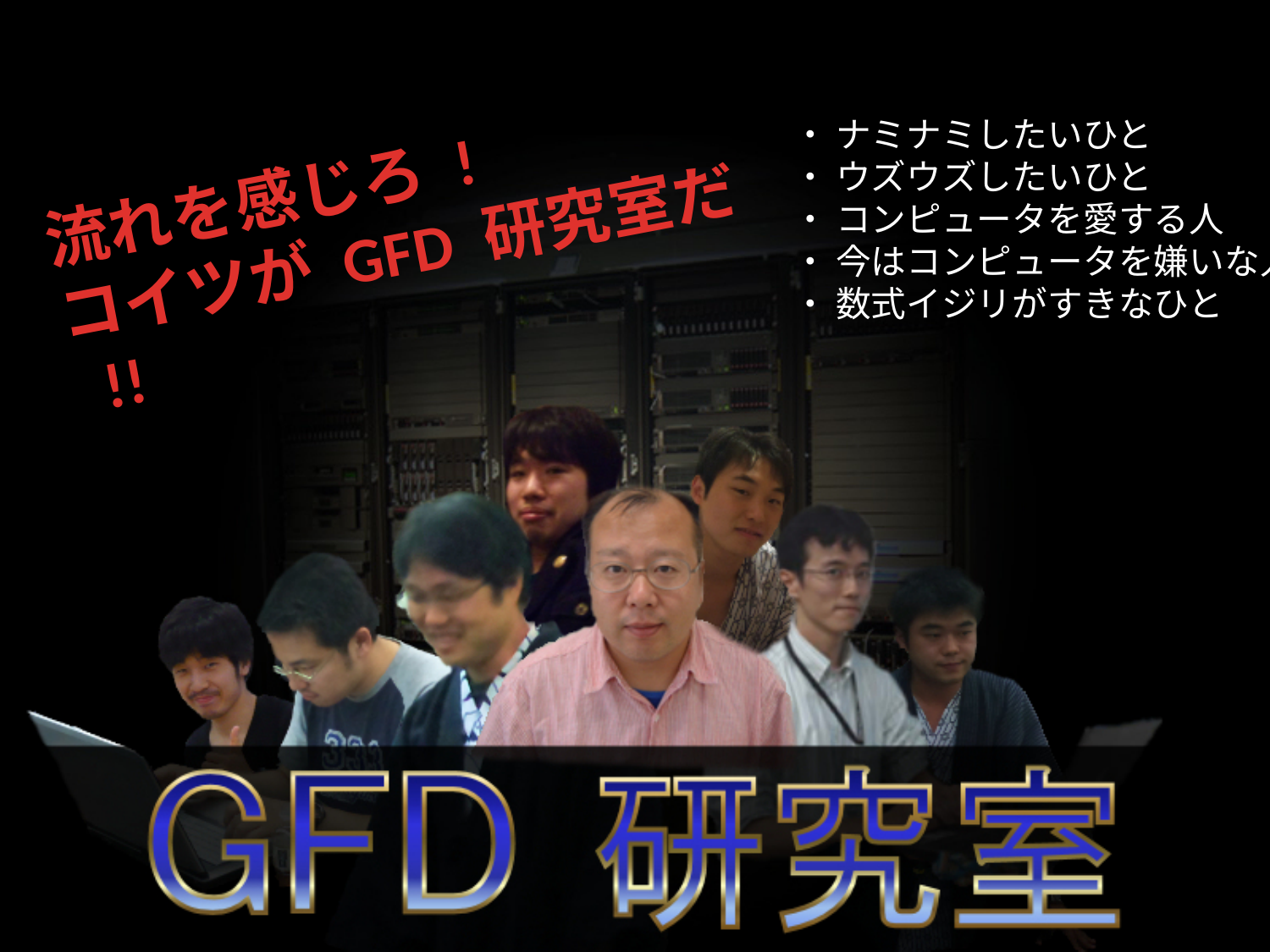

・ ナミナミしたいひと
・ ウズウズしたいひと
・ コンピュータを愛する人
・ 今はコンピュータを嫌いな人
・ 数式イジリがすきなひと

流れを感じろ !
コイツが GFD 研究室だ !!